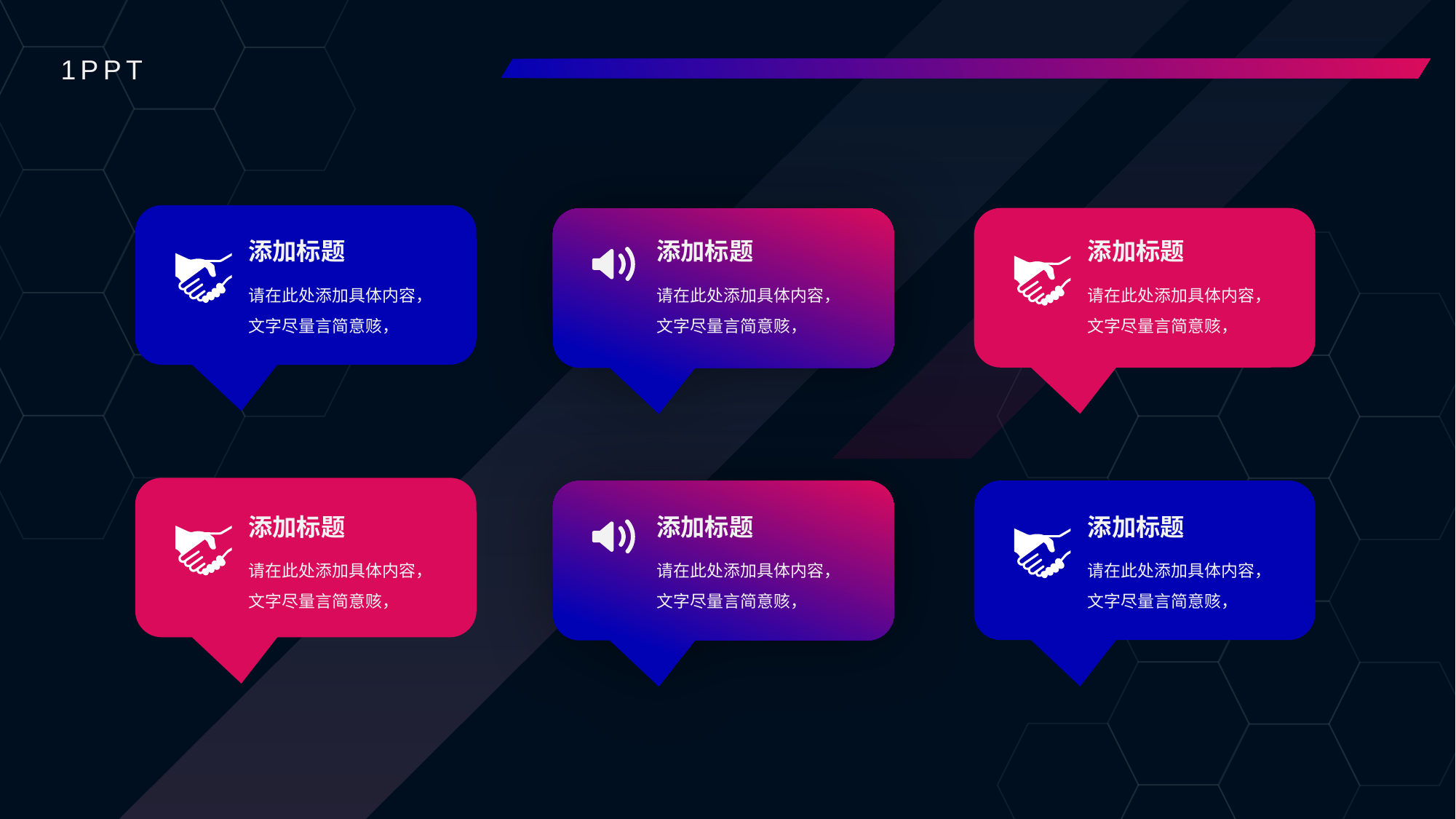

1PPT

添加标题
添加标题
添加标题

请在此处添加具体内容，文字尽量言简意赅，
请在此处添加具体内容，文字尽量言简意赅，
请在此处添加具体内容，文字尽量言简意赅，

添加标题
添加标题
添加标题

请在此处添加具体内容，文字尽量言简意赅，
请在此处添加具体内容，文字尽量言简意赅，
请在此处添加具体内容，文字尽量言简意赅，